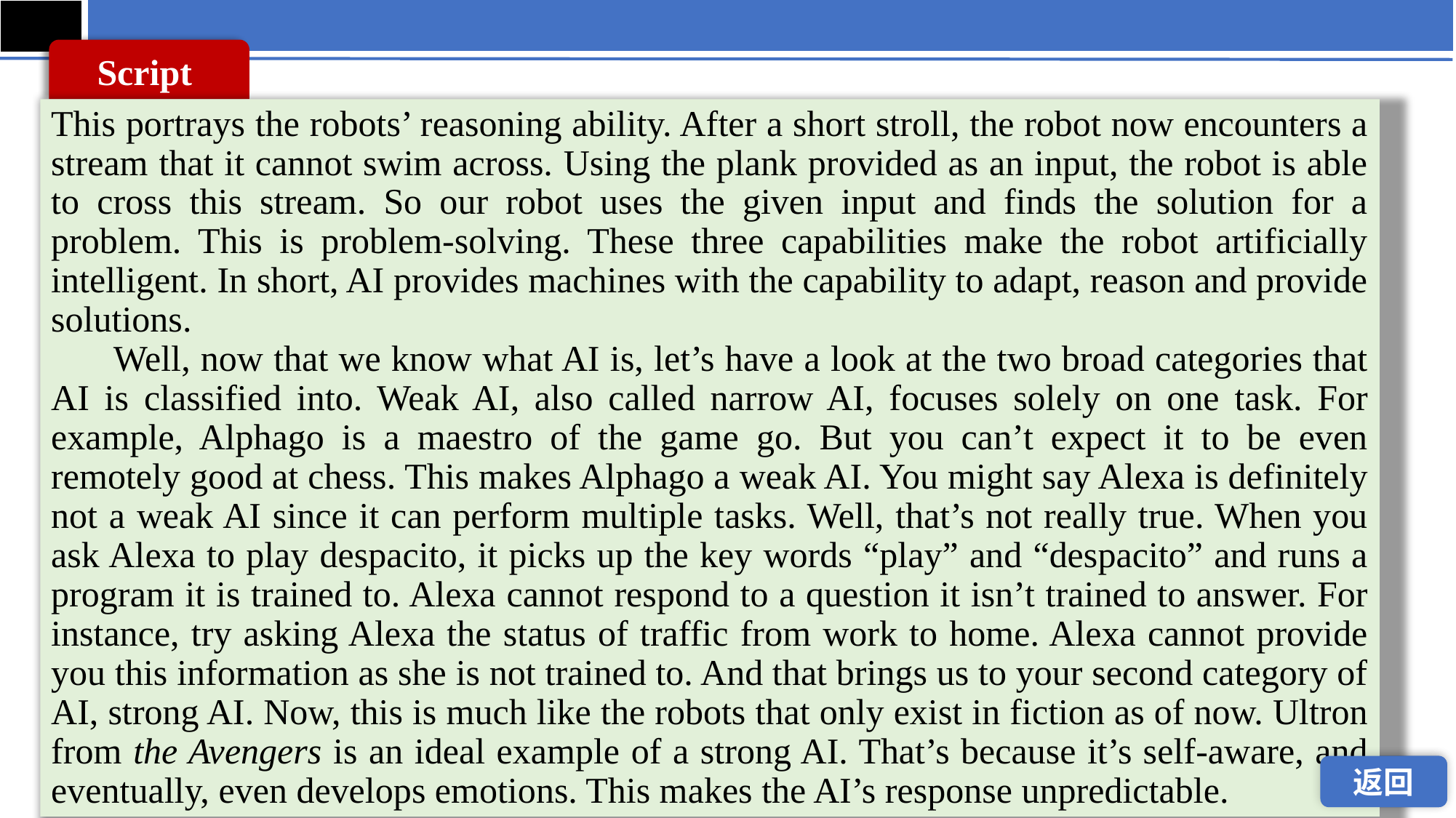

Script
This portrays the robots’ reasoning ability. After a short stroll, the robot now encounters a stream that it cannot swim across. Using the plank provided as an input, the robot is able to cross this stream. So our robot uses the given input and finds the solution for a problem. This is problem-solving. These three capabilities make the robot artificially intelligent. In short, AI provides machines with the capability to adapt, reason and provide solutions.
      Well, now that we know what AI is, let’s have a look at the two broad categories that AI is classified into. Weak AI, also called narrow AI, focuses solely on one task. For example, Alphago is a maestro of the game go. But you can’t expect it to be even remotely good at chess. This makes Alphago a weak AI. You might say Alexa is definitely not a weak AI since it can perform multiple tasks. Well, that’s not really true. When you ask Alexa to play despacito, it picks up the key words “play” and “despacito” and runs a program it is trained to. Alexa cannot respond to a question it isn’t trained to answer. For instance, try asking Alexa the status of traffic from work to home. Alexa cannot provide you this information as she is not trained to. And that brings us to your second category of AI, strong AI. Now, this is much like the robots that only exist in fiction as of now. Ultron from the Avengers is an ideal example of a strong AI. That’s because it’s self-aware, and eventually, even develops emotions. This makes the AI’s response unpredictable.
返回